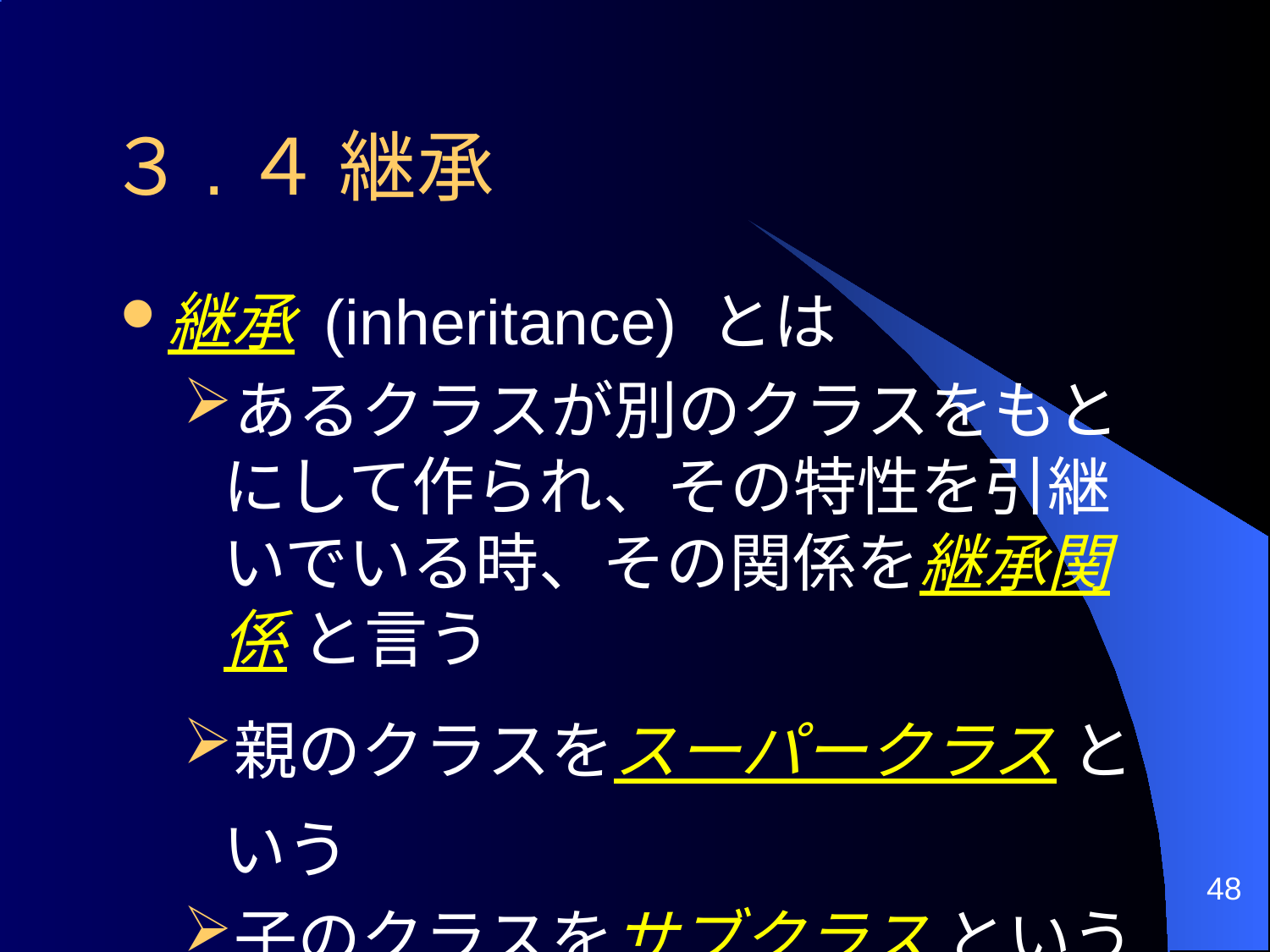

# ３.４ 継承
継承 (inheritance) とは
あるクラスが別のクラスをもとにして作られ、その特性を引継いでいる時、その関係を継承関係 と言う
親のクラスをスーパークラス という
子のクラスをサブクラス という
48